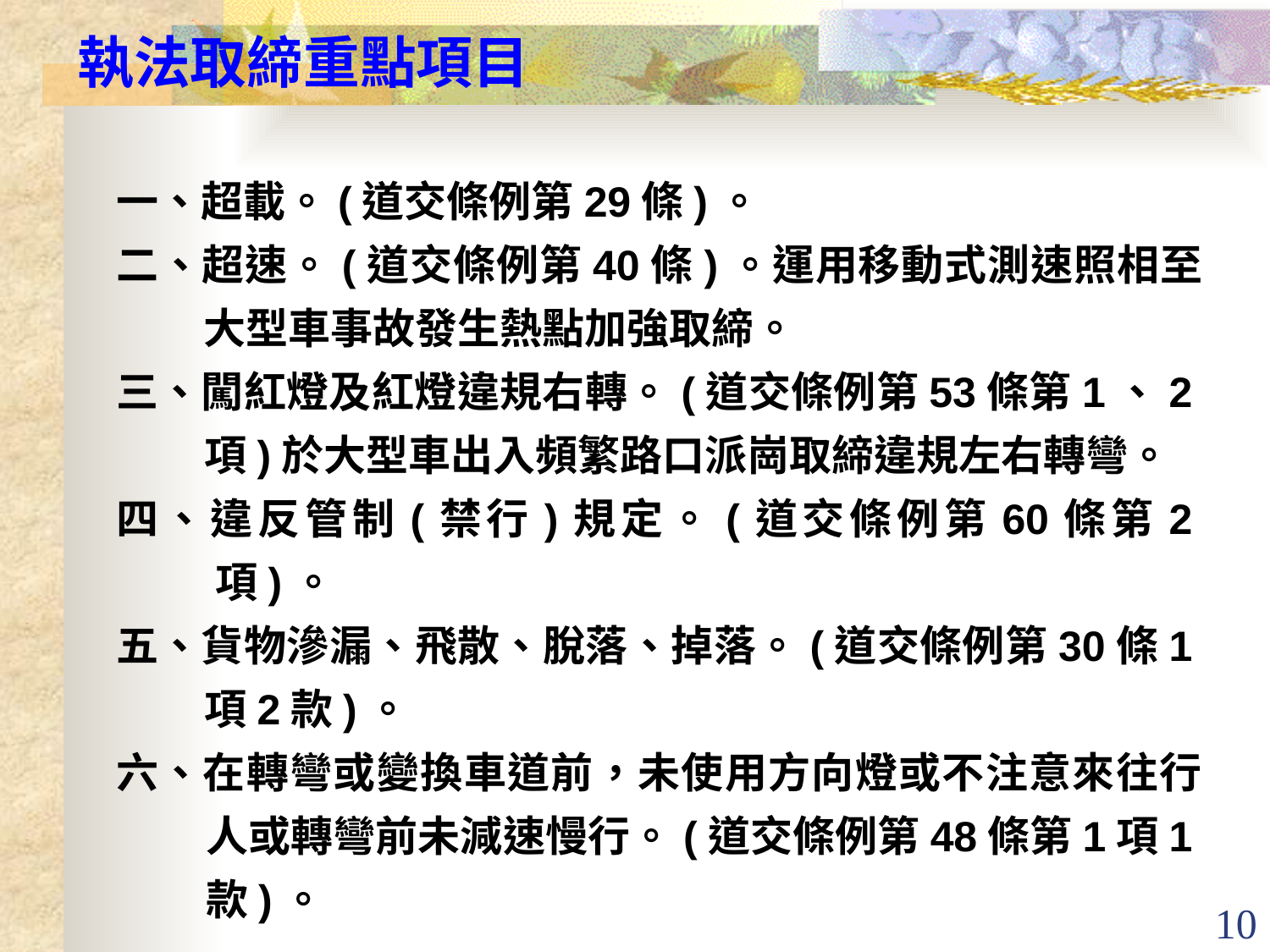

執法取締重點項目

一、超載。(道交條例第29條)。
二、超速。(道交條例第40條)。運用移動式測速照相至大型車事故發生熱點加強取締。
三、闖紅燈及紅燈違規右轉。(道交條例第53條第1、2項)於大型車出入頻繁路口派崗取締違規左右轉彎。
四、違反管制(禁行)規定。(道交條例第60條第2項)。
五、貨物滲漏、飛散、脫落、掉落。(道交條例第30條1項2款)。
六、在轉彎或變換車道前，未使用方向燈或不注意來往行人或轉彎前未減速慢行。(道交條例第48條第1項1款)。
10